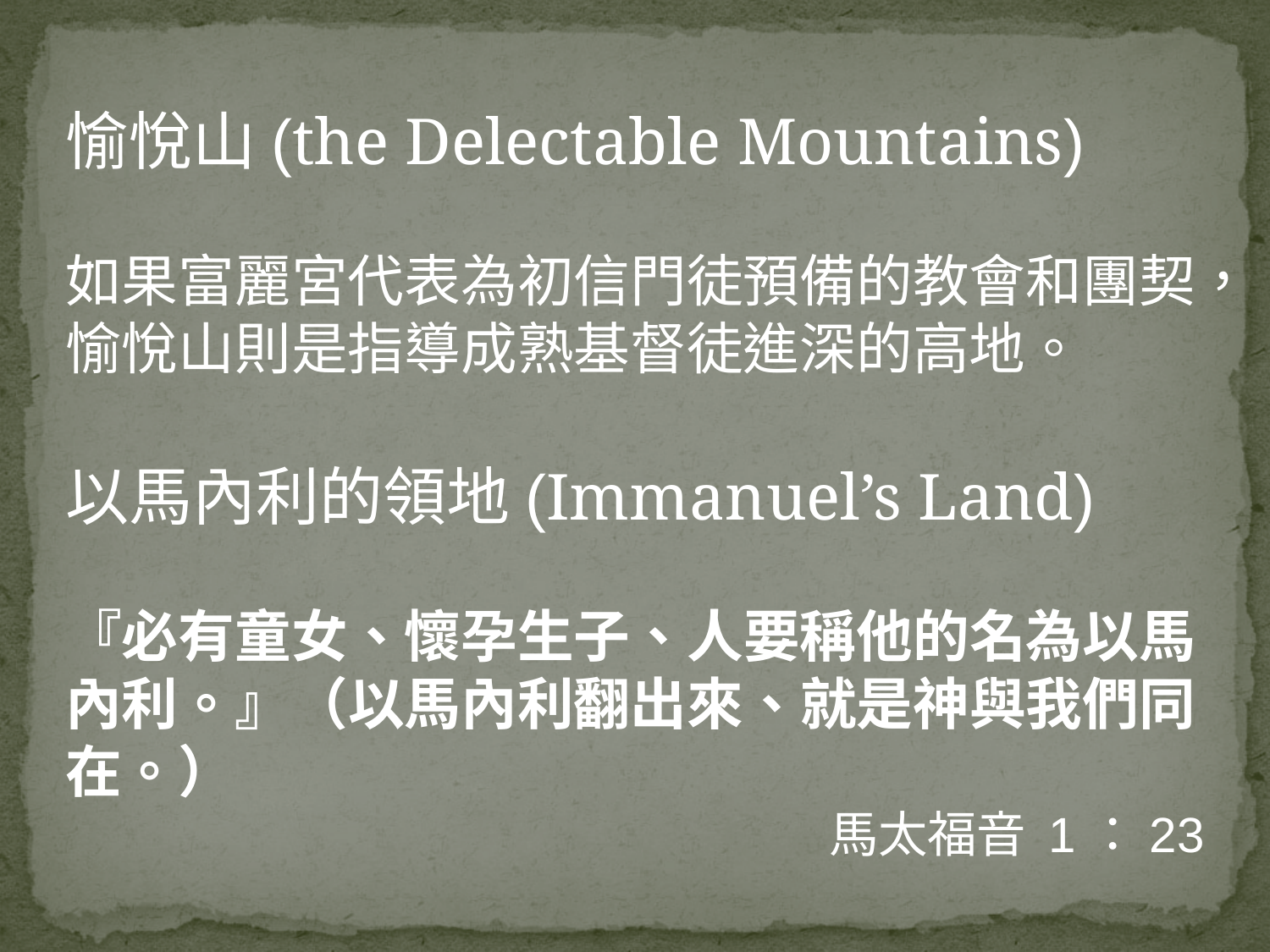

愉悅山(the Delectable Mountains)

如果富麗宮代表為初信門徒預備的教會和團契，愉悅山則是指導成熟基督徒進深的高地。

以馬內利的領地(Immanuel’s Land)

『必有童女、懷孕生子、人要稱他的名為以馬內利。』（以馬內利翻出來、就是神與我們同在。）
馬太福音 1：23